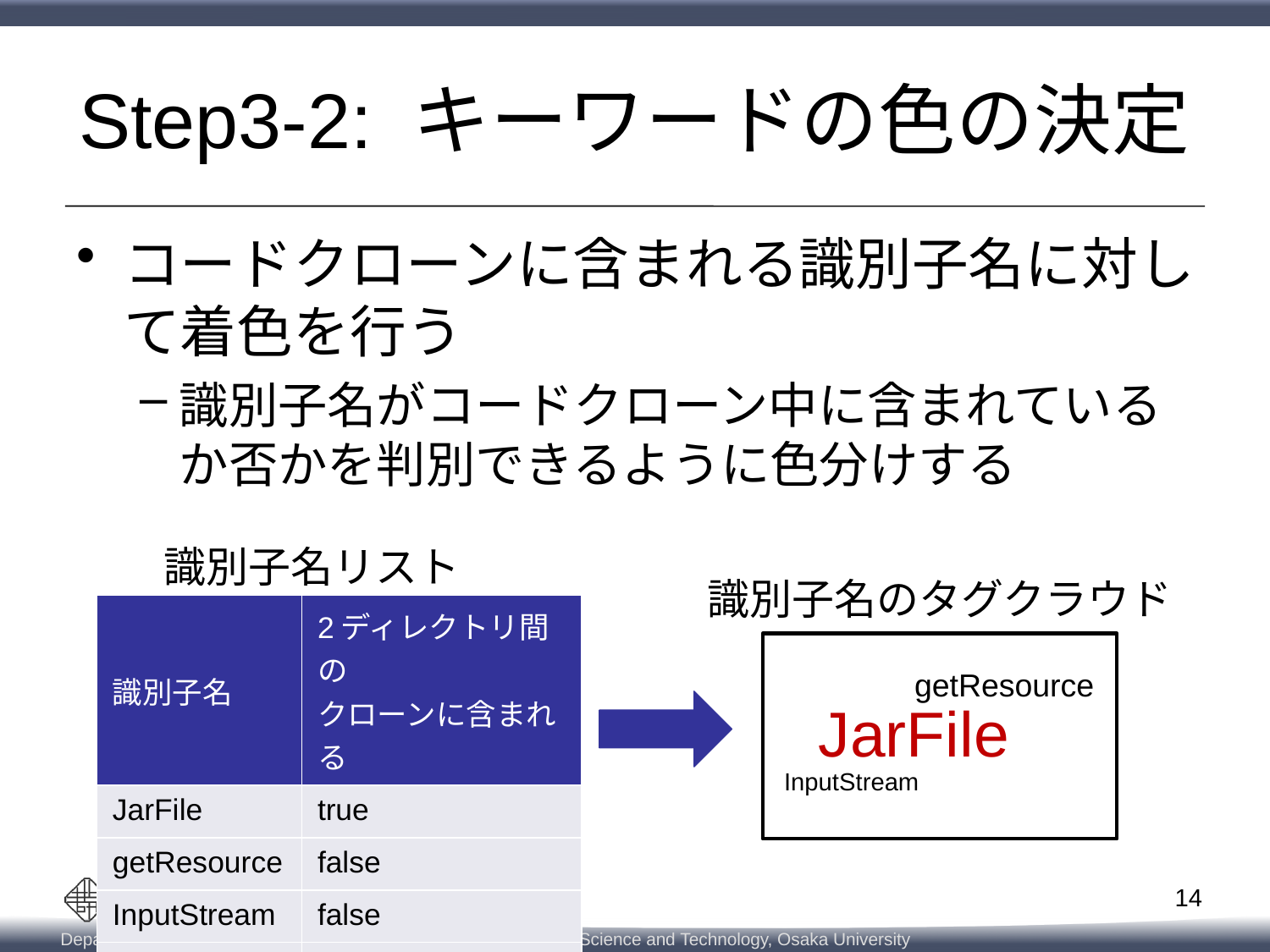

# Step3-2: キーワードの色の決定
コードクローンに含まれる識別子名に対して着色を行う
識別子名がコードクローン中に含まれているか否かを判別できるように色分けする
識別子名リスト
識別子名のタグクラウド
| 識別子名 | 2ディレクトリ間の クローンに含まれる |
| --- | --- |
| JarFile | true |
| getResource | false |
| InputStream | false |
| ... | ... |

getResource
JarFile

InputStream
14